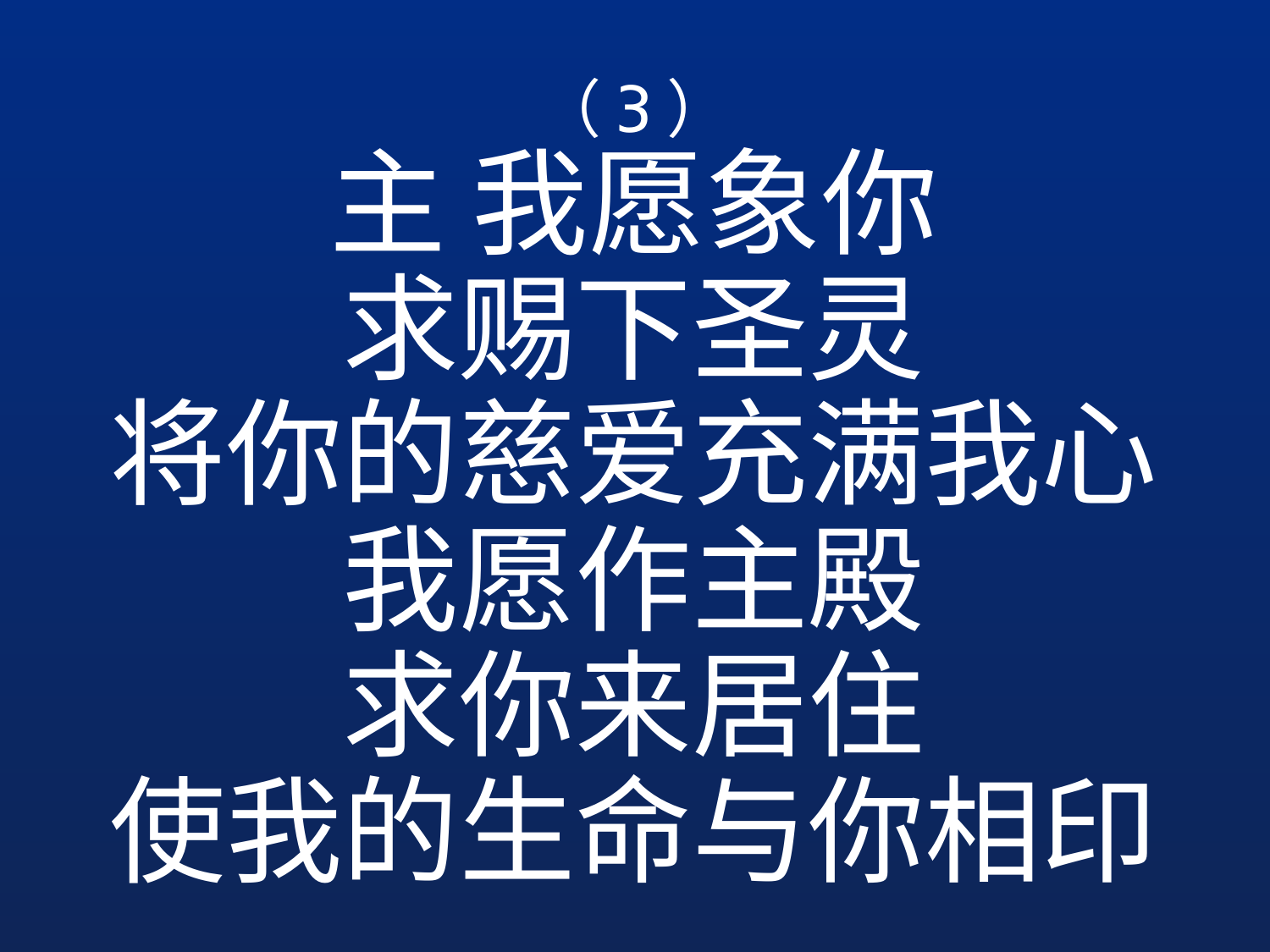

（3）
主 我愿象你
求赐下圣灵
将你的慈爱充满我心
我愿作主殿
求你来居住
使我的生命与你相印